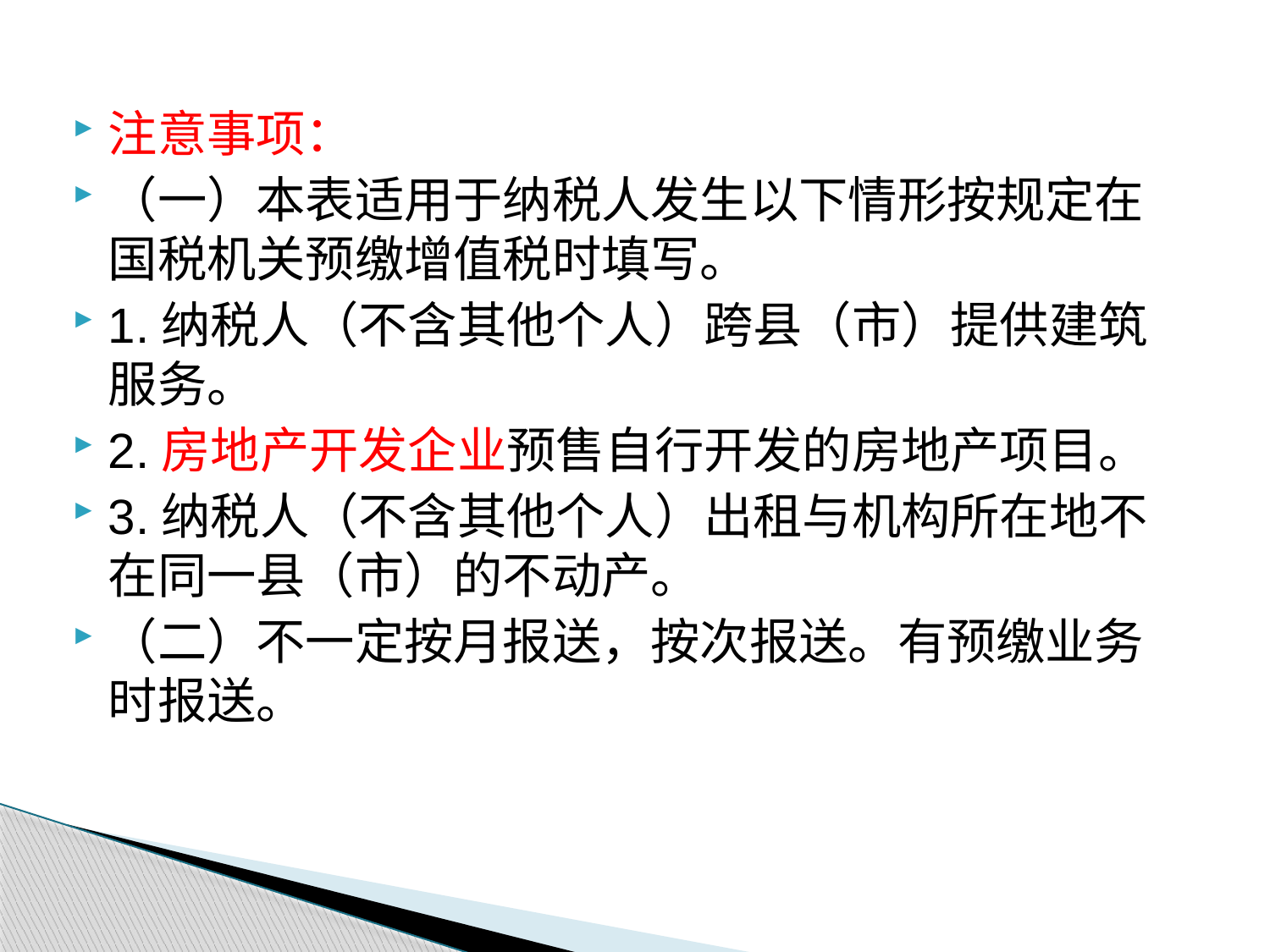

注意事项：
（一）本表适用于纳税人发生以下情形按规定在国税机关预缴增值税时填写。
1.纳税人（不含其他个人）跨县（市）提供建筑服务。
2.房地产开发企业预售自行开发的房地产项目。
3.纳税人（不含其他个人）出租与机构所在地不在同一县（市）的不动产。
（二）不一定按月报送，按次报送。有预缴业务时报送。